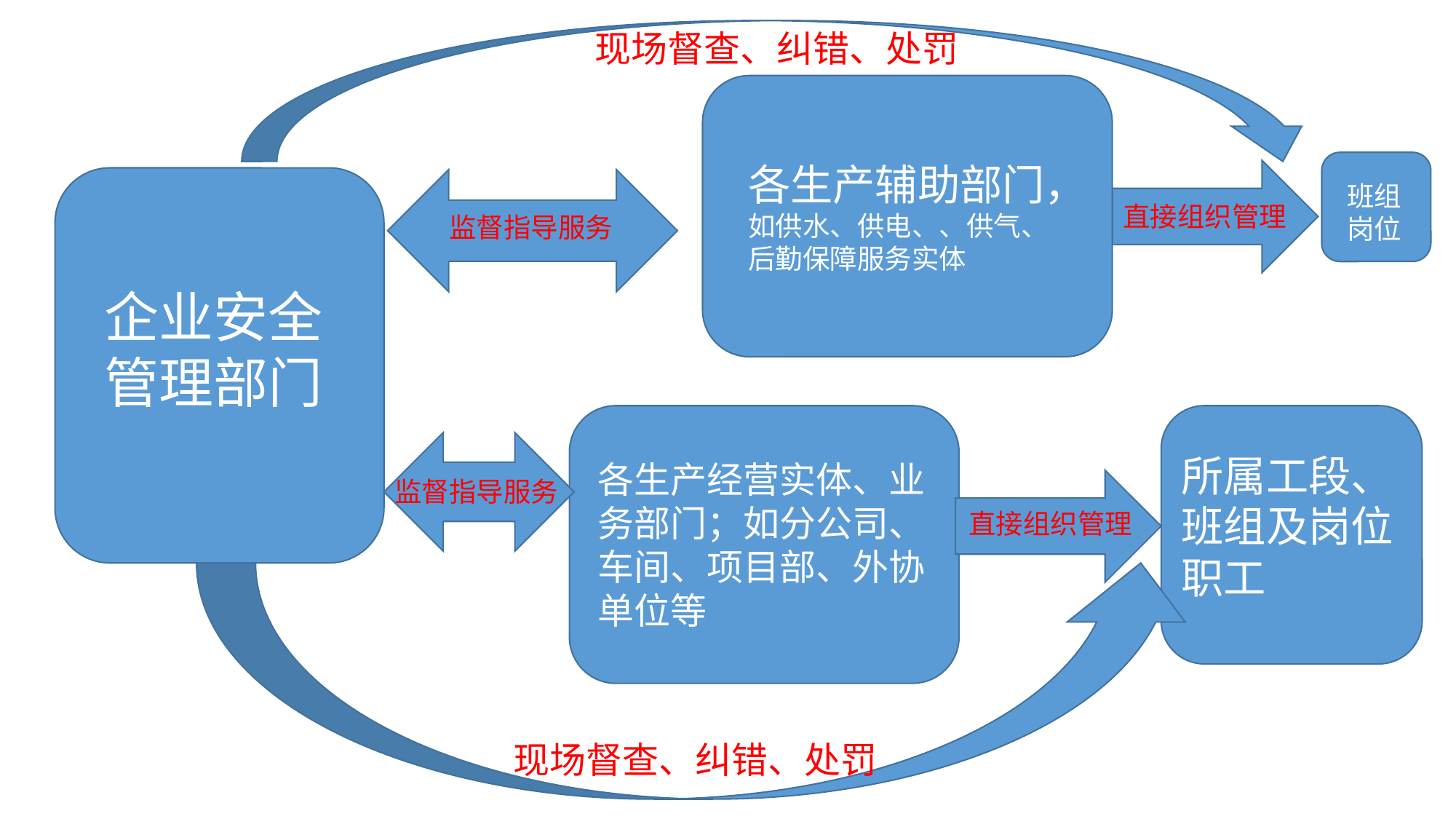

现场督查、纠错、处罚

各生产辅助部门，如供水、供电、、供气、
后勤保障服务实体

班组岗位
直接组织管理
监督指导服务
企业安全管理部门

所属工段、班组及岗位职工
各生产经营实体、业务部门；如分公司、车间、项目部、外协单位等
监督指导服务

直接组织管理

现场督查、纠错、处罚
101